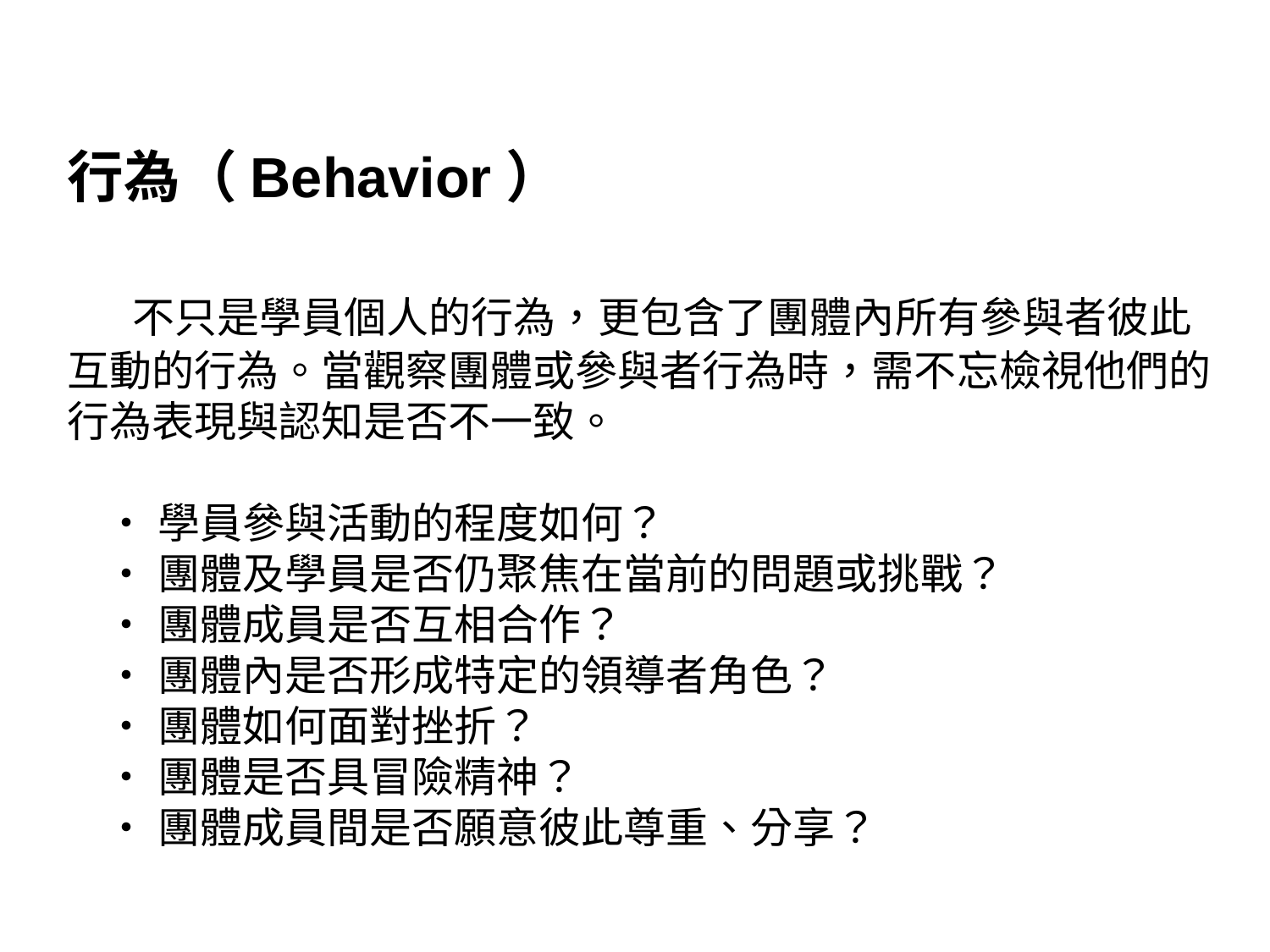

行為（Behavior）

    不只是學員個人的行為，更包含了團體內所有參與者彼此互動的行為。當觀察團體或參與者行為時，需不忘檢視他們的行為表現與認知是否不一致。

    ‧學員參與活動的程度如何？
    ‧團體及學員是否仍聚焦在當前的問題或挑戰？
    ‧團體成員是否互相合作？
    ‧團體內是否形成特定的領導者角色？
    ‧團體如何面對挫折？
    ‧團體是否具冒險精神？
    ‧團體成員間是否願意彼此尊重、分享？